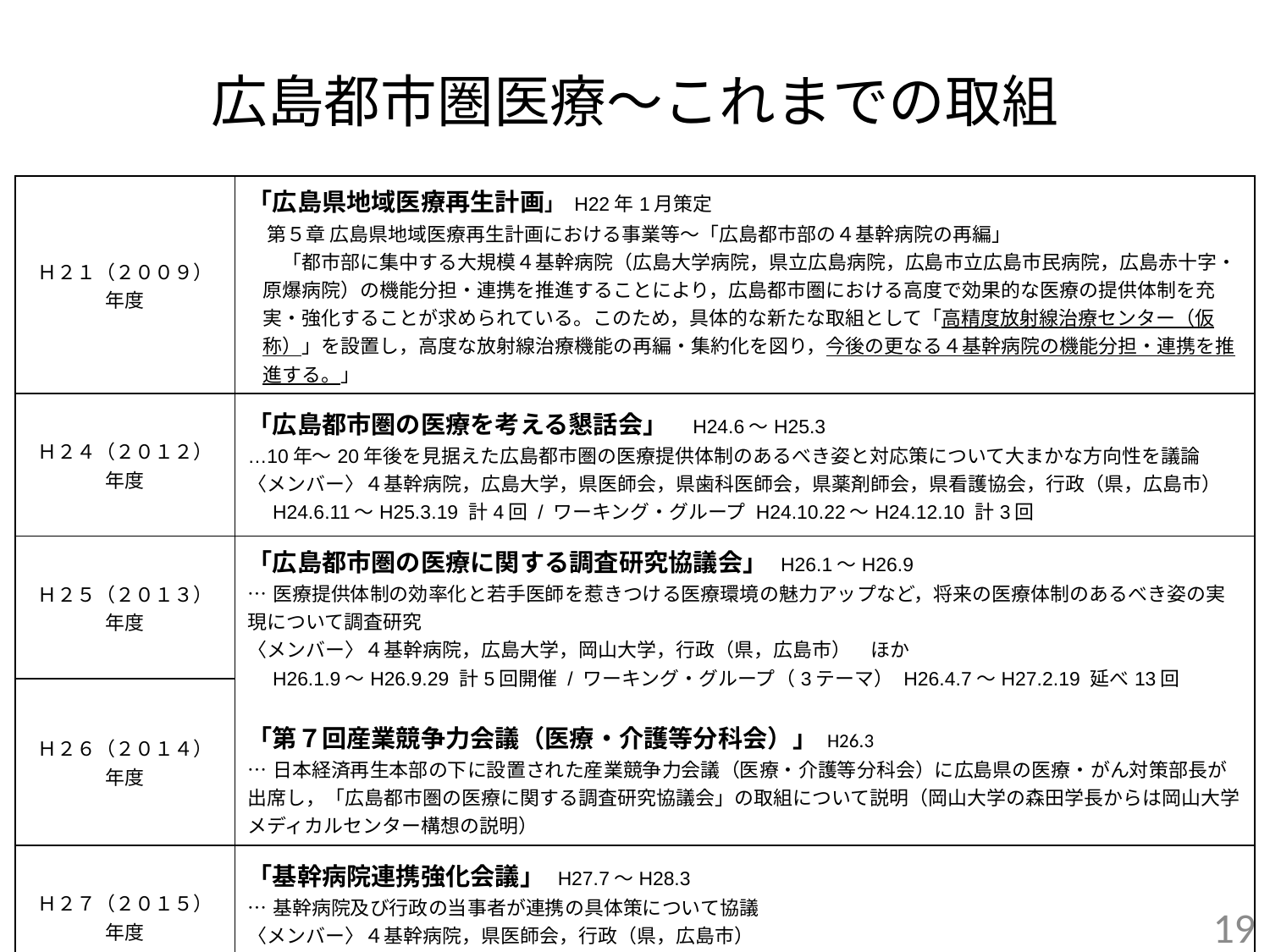

# 広島都市圏医療～これまでの取組
| Ｈ２１（２００９）年度 | 「広島県地域医療再生計画」 H22年1月策定 　第５章 広島県地域医療再生計画における事業等～「広島都市部の４基幹病院の再編」 　「都市部に集中する大規模４基幹病院（広島大学病院，県立広島病院，広島市立広島市民病院，広島赤十字・原爆病院）の機能分担・連携を推進することにより，広島都市圏における高度で効果的な医療の提供体制を充実・強化することが求められている。このため，具体的な新たな取組として「高精度放射線治療センター（仮称）」を設置し，高度な放射線治療機能の再編・集約化を図り，今後の更なる４基幹病院の機能分担・連携を推進する。」 |
| --- | --- |
| Ｈ２４（２０１２）年度 | 「広島都市圏の医療を考える懇話会」　H24.6～H25.3 …10年～20年後を見据えた広島都市圏の医療提供体制のあるべき姿と対応策について大まかな方向性を議論 〈メンバー〉４基幹病院，広島大学，県医師会，県歯科医師会，県薬剤師会，県看護協会，行政（県，広島市） 　H24.6.11～H25.3.19 計4回 / ワーキング・グループ H24.10.22～H24.12.10 計3回 |
| Ｈ２５（２０１３）年度 | 「広島都市圏の医療に関する調査研究協議会」 H26.1～H26.9 …医療提供体制の効率化と若手医師を惹きつける医療環境の魅力アップなど，将来の医療体制のあるべき姿の実現について調査研究 〈メンバー〉４基幹病院，広島大学，岡山大学，行政（県，広島市）　ほか 　H26.1.9～H26.9.29 計5回開催 / ワーキング・グループ（3テーマ） H26.4.7～H27.2.19 延べ13回 「第７回産業競争力会議（医療・介護等分科会）」 H26.3 …日本経済再生本部の下に設置された産業競争力会議（医療・介護等分科会）に広島県の医療・がん対策部長が出席し，「広島都市圏の医療に関する調査研究協議会」の取組について説明（岡山大学の森田学長からは岡山大学メディカルセンター構想の説明） |
| Ｈ２６（２０１４）年度 |  |
| Ｈ２７（２０１５）年度 | 「基幹病院連携強化会議」 H27.7～H28.3 …基幹病院及び行政の当事者が連携の具体策について協議 〈メンバー〉４基幹病院，県医師会，行政（県，広島市） 　H27.7.1～H28.3.18 計5回 |
19